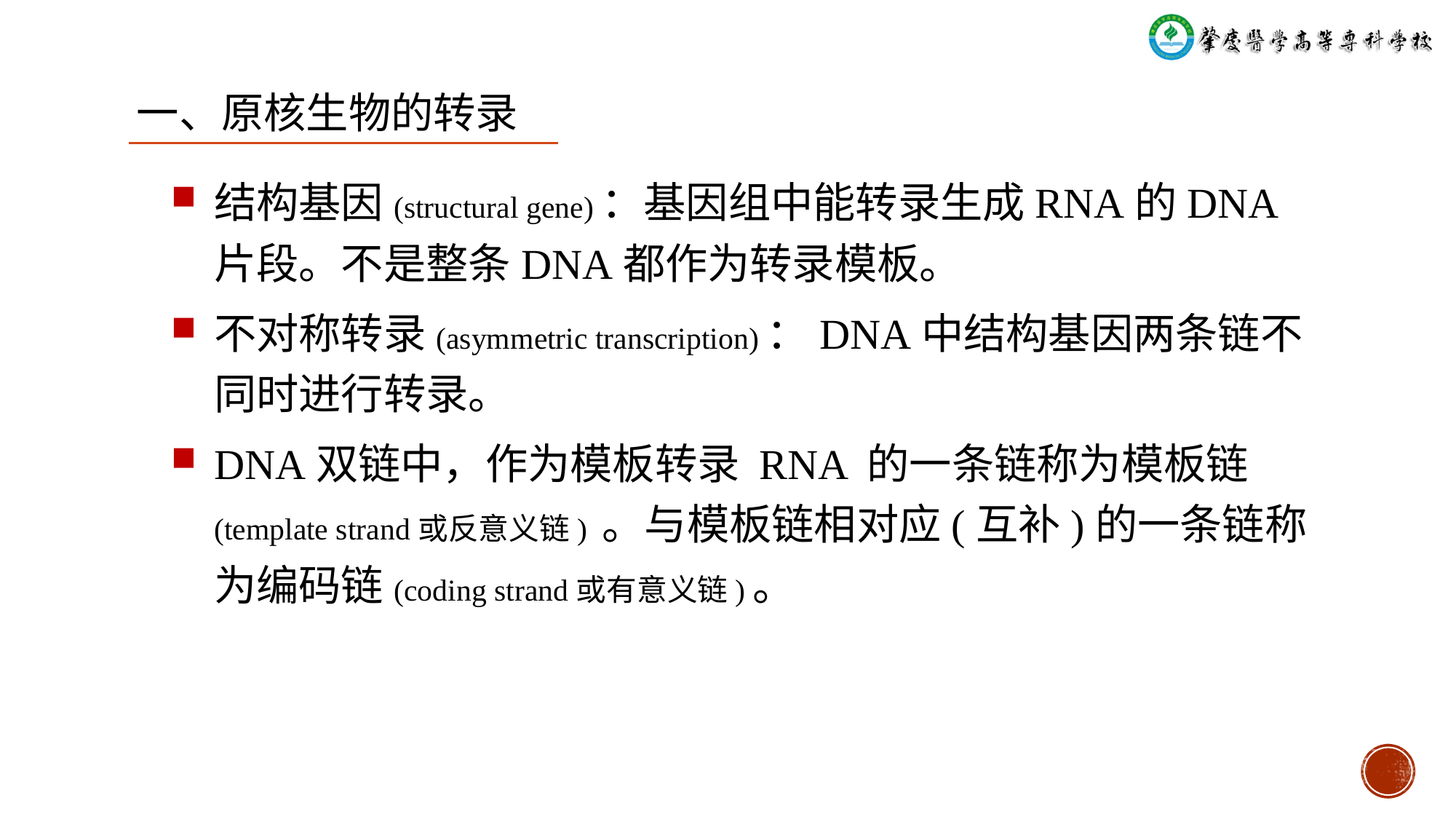

一、原核生物的转录
结构基因(structural gene)：基因组中能转录生成RNA的DNA片段。不是整条DNA都作为转录模板。
不对称转录(asymmetric transcription)：DNA中结构基因两条链不同时进行转录。
DNA双链中，作为模板转录 RNA 的一条链称为模板链(template strand或反意义链) 。与模板链相对应(互补)的一条链称为编码链(coding strand或有意义链)。